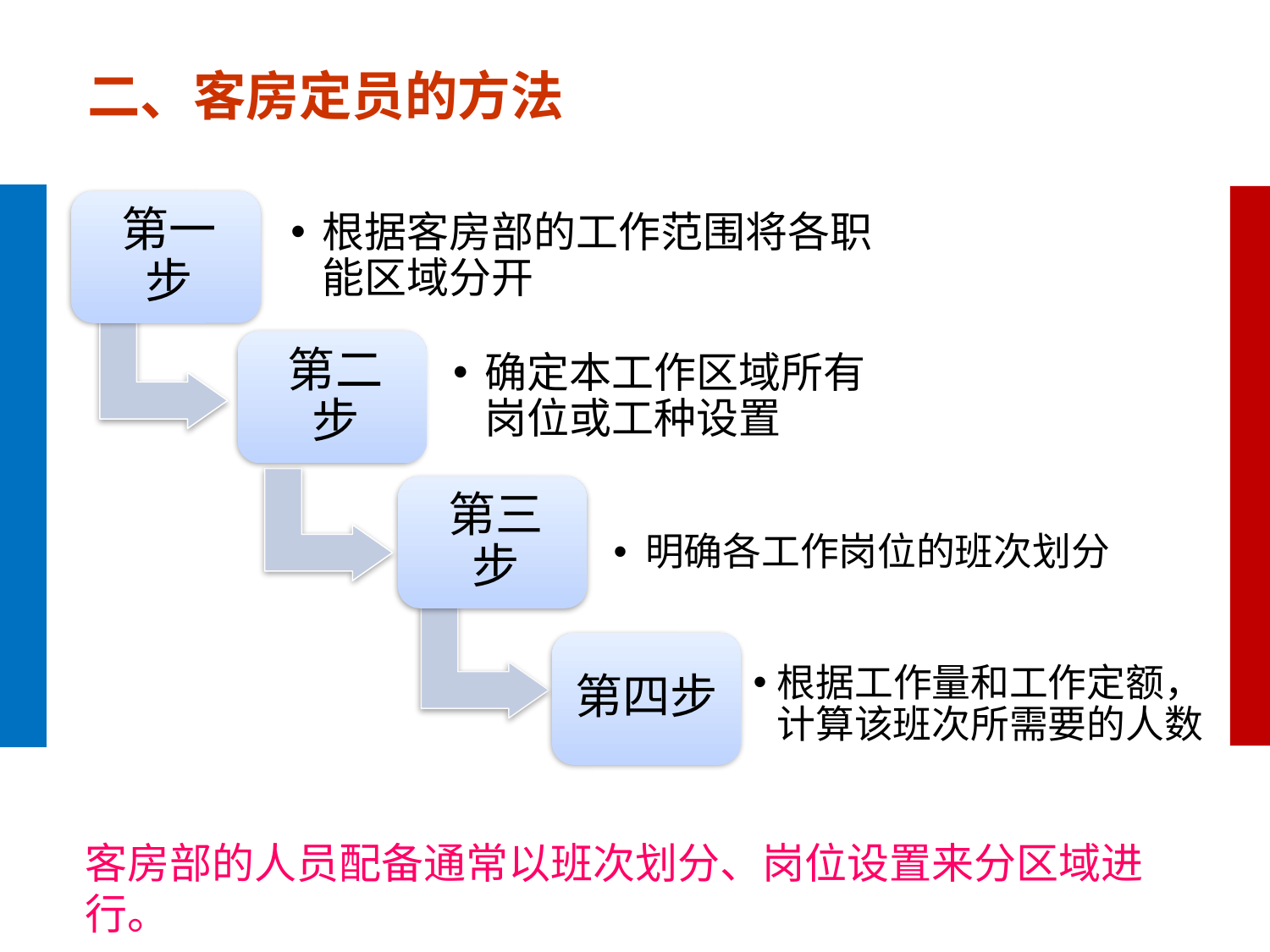

第一步
根据客房部的工作范围将各职能区域分开
第二步
确定本工作区域所有岗位或工种设置
第三步
明确各工作岗位的班次划分
二、客房定员的方法

第四步

根据工作量和工作定额，计算该班次所需要的人数
客房部的人员配备通常以班次划分、岗位设置来分区域进行。